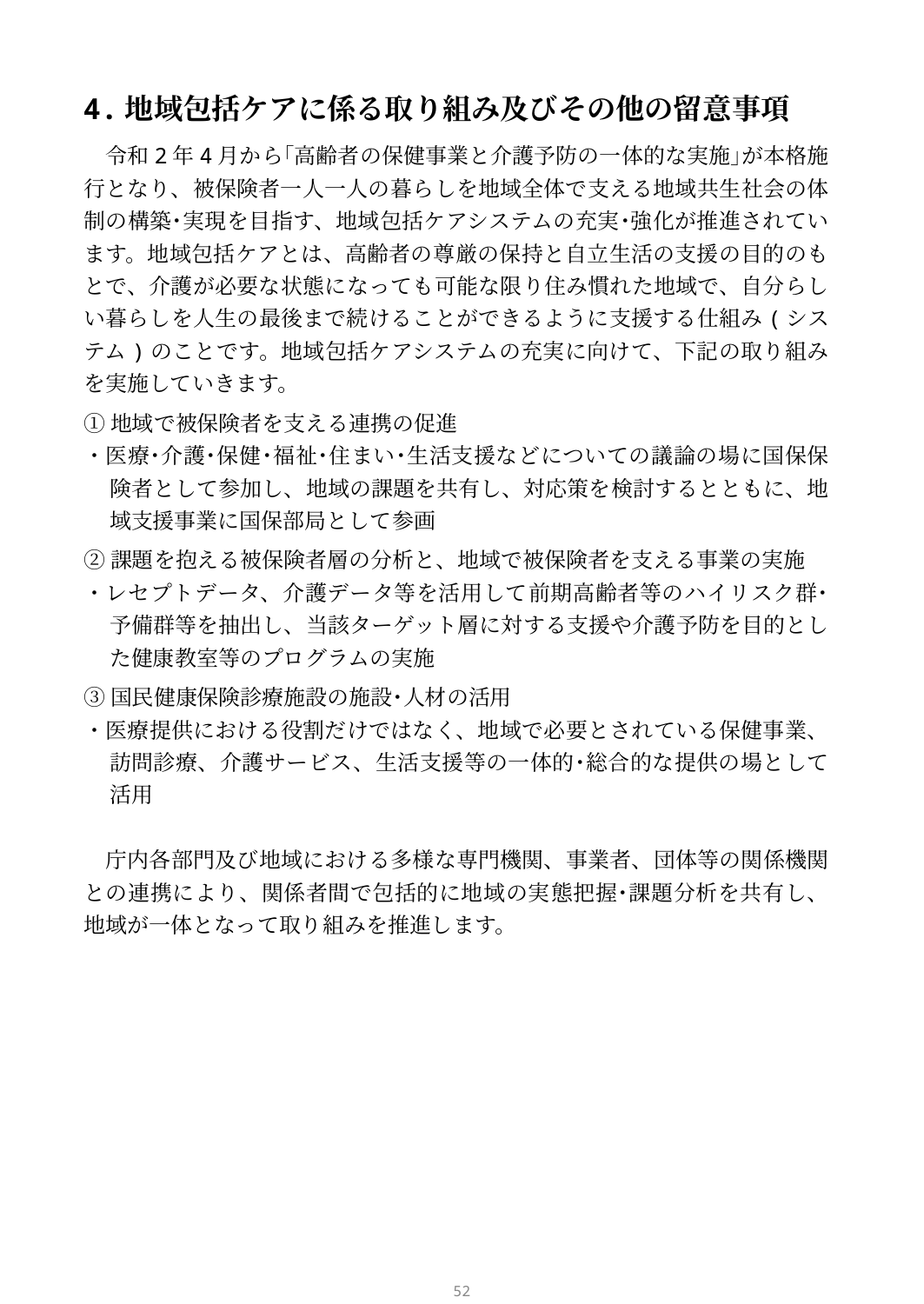

4.地域包括ケアに係る取り組み及びその他の留意事項
　令和2年4月から｢高齢者の保健事業と介護予防の一体的な実施｣が本格施行となり、被保険者一人一人の暮らしを地域全体で支える地域共生社会の体制の構築･実現を目指す、地域包括ケアシステムの充実･強化が推進されています。地域包括ケアとは、高齢者の尊厳の保持と自立生活の支援の目的のもとで、介護が必要な状態になっても可能な限り住み慣れた地域で、自分らしい暮らしを人生の最後まで続けることができるように支援する仕組み(システム)のことです。地域包括ケアシステムの充実に向けて、下記の取り組みを実施していきます。
①地域で被保険者を支える連携の促進
・医療･介護･保健･福祉･住まい･生活支援などについての議論の場に国保保険者として参加し、地域の課題を共有し、対応策を検討するとともに、地域支援事業に国保部局として参画
②課題を抱える被保険者層の分析と、地域で被保険者を支える事業の実施
・レセプトデータ、介護データ等を活用して前期高齢者等のハイリスク群･予備群等を抽出し、当該ターゲット層に対する支援や介護予防を目的とした健康教室等のプログラムの実施
③国民健康保険診療施設の施設･人材の活用
・医療提供における役割だけではなく、地域で必要とされている保健事業、訪問診療、介護サービス、生活支援等の一体的･総合的な提供の場として活用

　庁内各部門及び地域における多様な専門機関、事業者、団体等の関係機関との連携により、関係者間で包括的に地域の実態把握･課題分析を共有し、地域が一体となって取り組みを推進します。
52